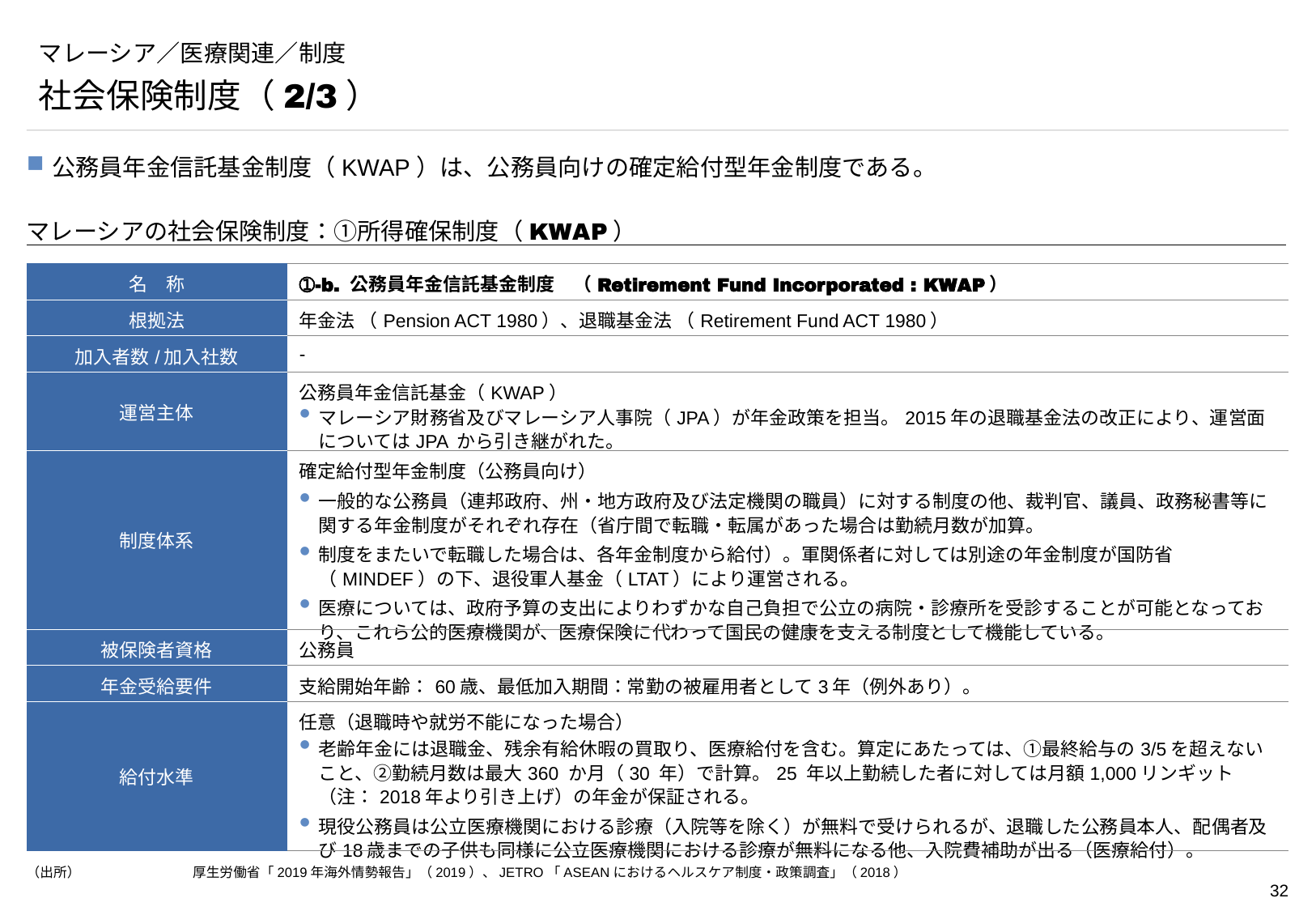

# マレーシア／医療関連／制度
社会保険制度（2/3）
公務員年金信託基金制度（KWAP）は、公務員向けの確定給付型年金制度である。

マレーシアの社会保険制度：①所得確保制度（KWAP）
| 名　称 | ➀-b. 公務員年金信託基金制度　（Retirement Fund Incorporated : KWAP） |
| --- | --- |
| 根拠法 | 年金法 （Pension ACT 1980）、退職基金法 （Retirement Fund ACT 1980） |
| 加入者数/加入社数 | - |
| 運営主体 | 公務員年金信託基金（KWAP） マレーシア財務省及びマレーシア人事院（JPA）が年金政策を担当。2015年の退職基金法の改正により、運営面についてはJPA から引き継がれた。 |
| 制度体系 | 確定給付型年金制度（公務員向け） 一般的な公務員（連邦政府、州・地方政府及び法定機関の職員）に対する制度の他、裁判官、議員、政務秘書等に関する年金制度がそれぞれ存在（省庁間で転職・転属があった場合は勤続月数が加算。 制度をまたいで転職した場合は、各年金制度から給付）。軍関係者に対しては別途の年金制度が国防省（MINDEF）の下、退役軍人基金（LTAT）により運営される。 医療については、政府予算の支出によりわずかな自己負担で公立の病院・診療所を受診することが可能となっており、これら公的医療機関が、医療保険に代わって国民の健康を支える制度として機能している。 |
| 被保険者資格 | 公務員 |
| 年金受給要件 | 支給開始年齢：60歳、最低加入期間：常勤の被雇用者として3年（例外あり）。 |
| 給付水準 | 任意（退職時や就労不能になった場合） 老齢年金には退職金、残余有給休暇の買取り、医療給付を含む。算定にあたっては、①最終給与の3/5を超えないこと、②勤続月数は最大360 か月（30 年）で計算。25 年以上勤続した者に対しては月額1,000リンギット（注：2018年より引き上げ）の年金が保証される。 現役公務員は公立医療機関における診療（入院等を除く）が無料で受けられるが、退職した公務員本人、配偶者及び18歳までの子供も同様に公立医療機関における診療が無料になる他、入院費補助が出る（医療給付）。 |
（出所） 	厚生労働省「2019年海外情勢報告」（2019）、JETRO「ASEANにおけるヘルスケア制度・政策調査」（2018）